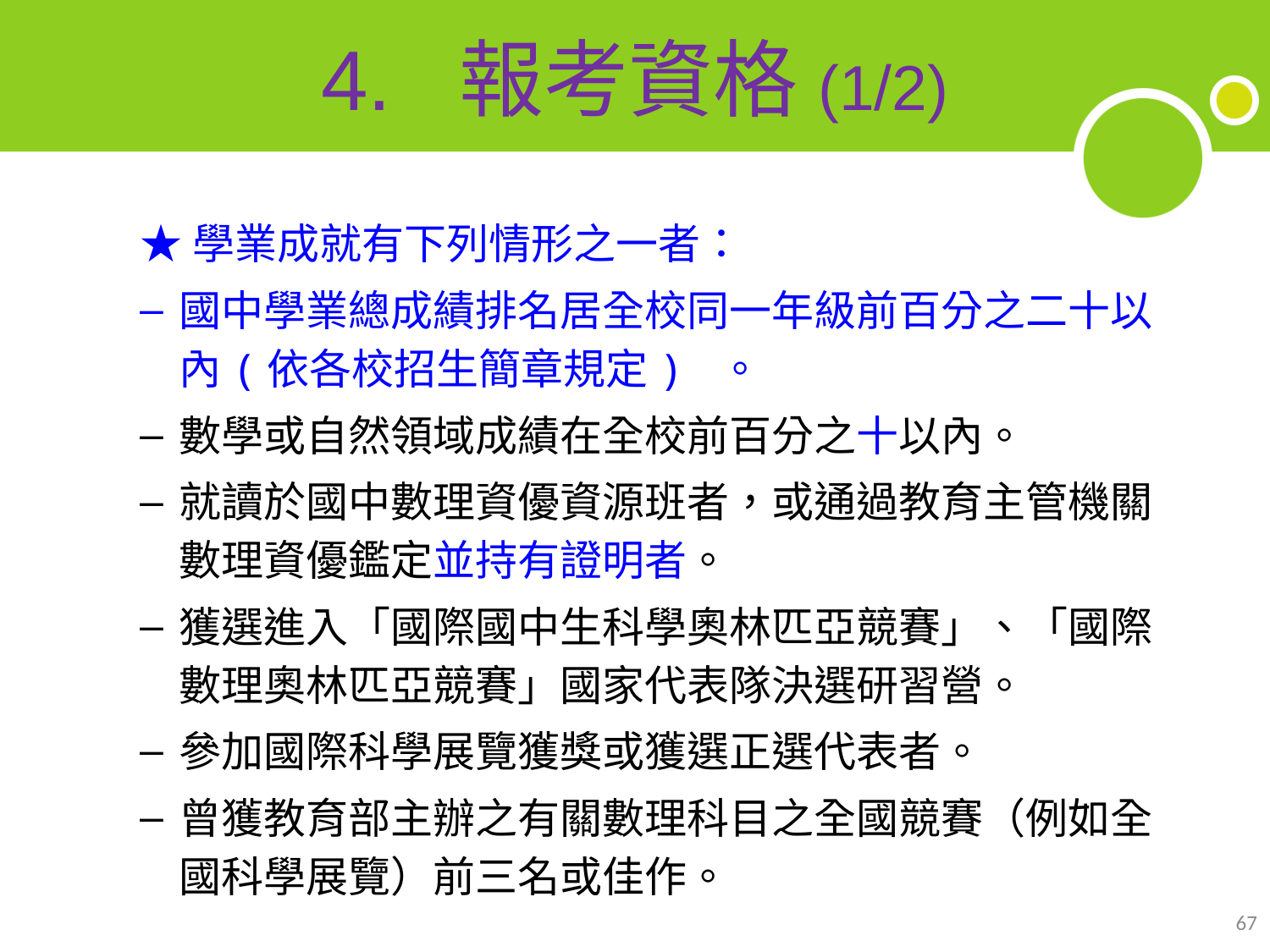

# 4.  報考資格(1/2)
★學業成就有下列情形之一者：
國中學業總成績排名居全校同一年級前百分之二十以內(依各校招生簡章規定) 。
數學或自然領域成績在全校前百分之十以內。
就讀於國中數理資優資源班者，或通過教育主管機關數理資優鑑定並持有證明者。
獲選進入「國際國中生科學奧林匹亞競賽」、「國際數理奧林匹亞競賽」國家代表隊決選研習營。
參加國際科學展覽獲獎或獲選正選代表者。
曾獲教育部主辦之有關數理科目之全國競賽（例如全國科學展覽）前三名或佳作。
67